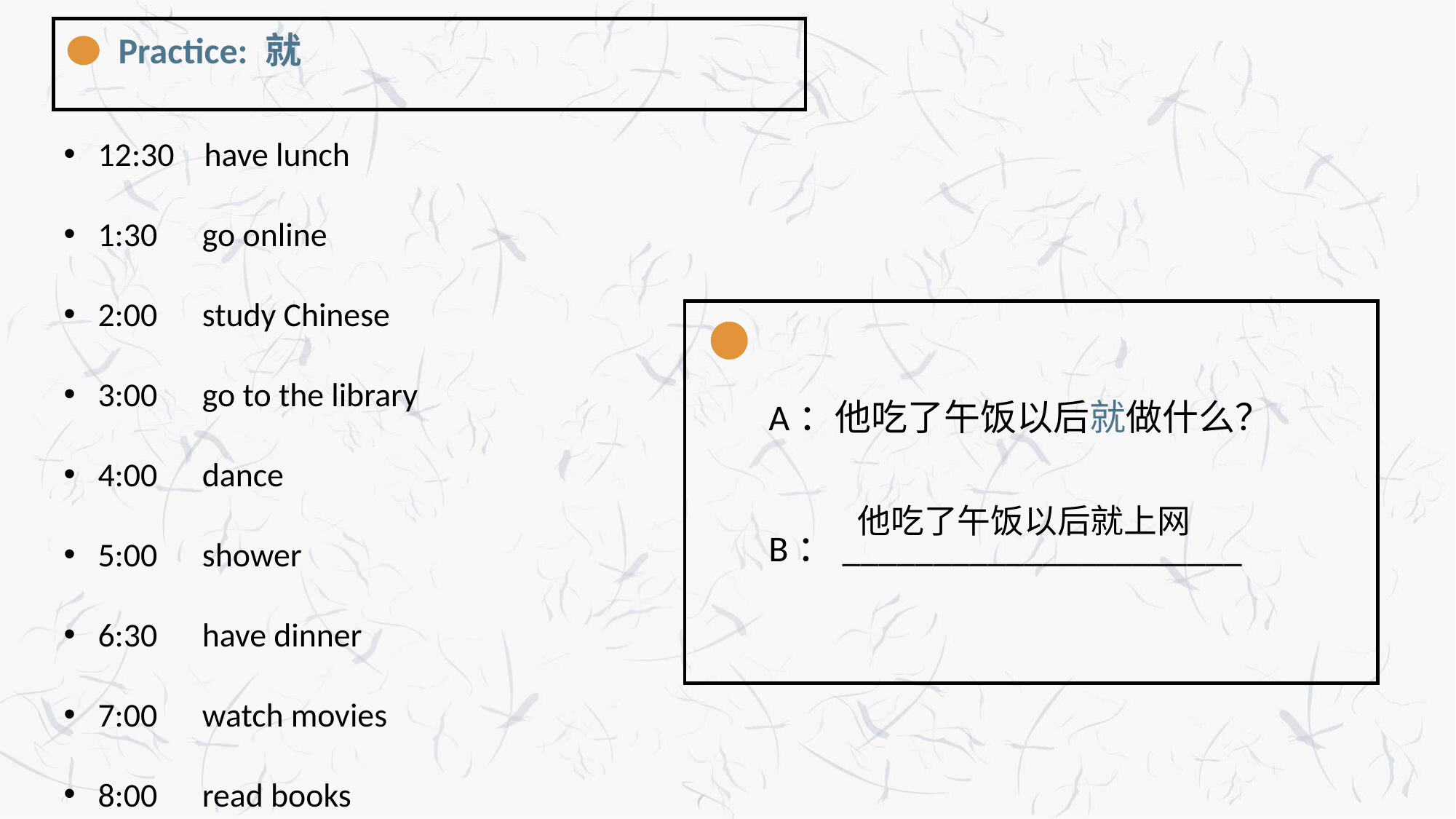

Practice: 就

12:30    have lunch

1:30      go online

2:00      study Chinese

3:00      go to the library

4:00      dance

5:00      shower

6:30      have dinner

7:00      watch movies

8:00      read books

9:00      sleep

A：他吃了午饭以后就做什么？

B：______________________

他吃了午饭以后就上网